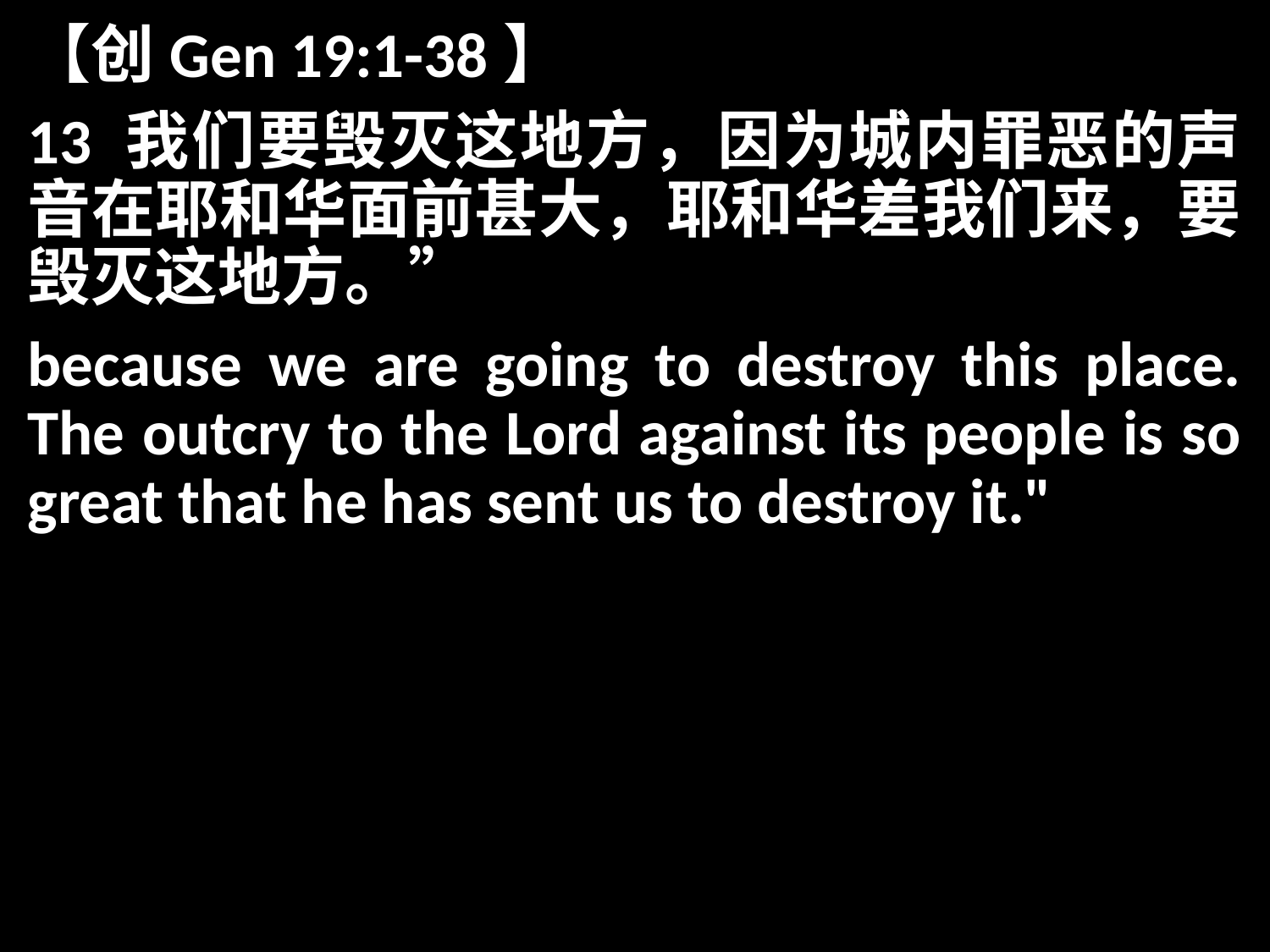

【创Gen 19:1-38】
13 我们要毁灭这地方，因为城内罪恶的声音在耶和华面前甚大，耶和华差我们来，要毁灭这地方。”
because we are going to destroy this place. The outcry to the Lord against its people is so great that he has sent us to destroy it."